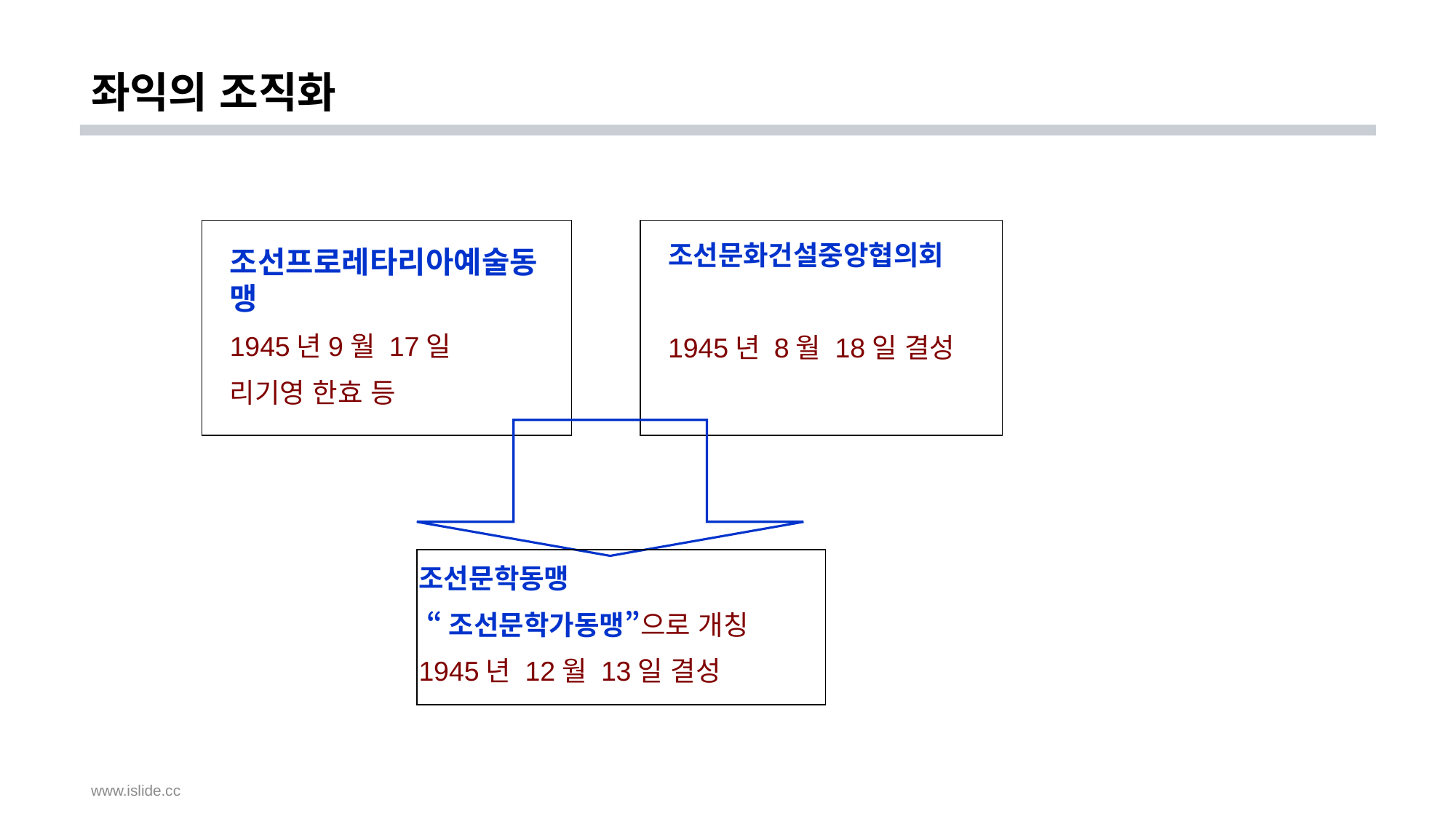

# 좌익의 조직화

조선프로레타리아예술동맹
1945년9월 17일
리기영 한효 등

조선문화건설중앙협의회

1945년 8월 18일 결성

조선문학동맹
 “조선문학가동맹”으로 개칭
1945년 12월 13일 결성
www.islide.cc
5